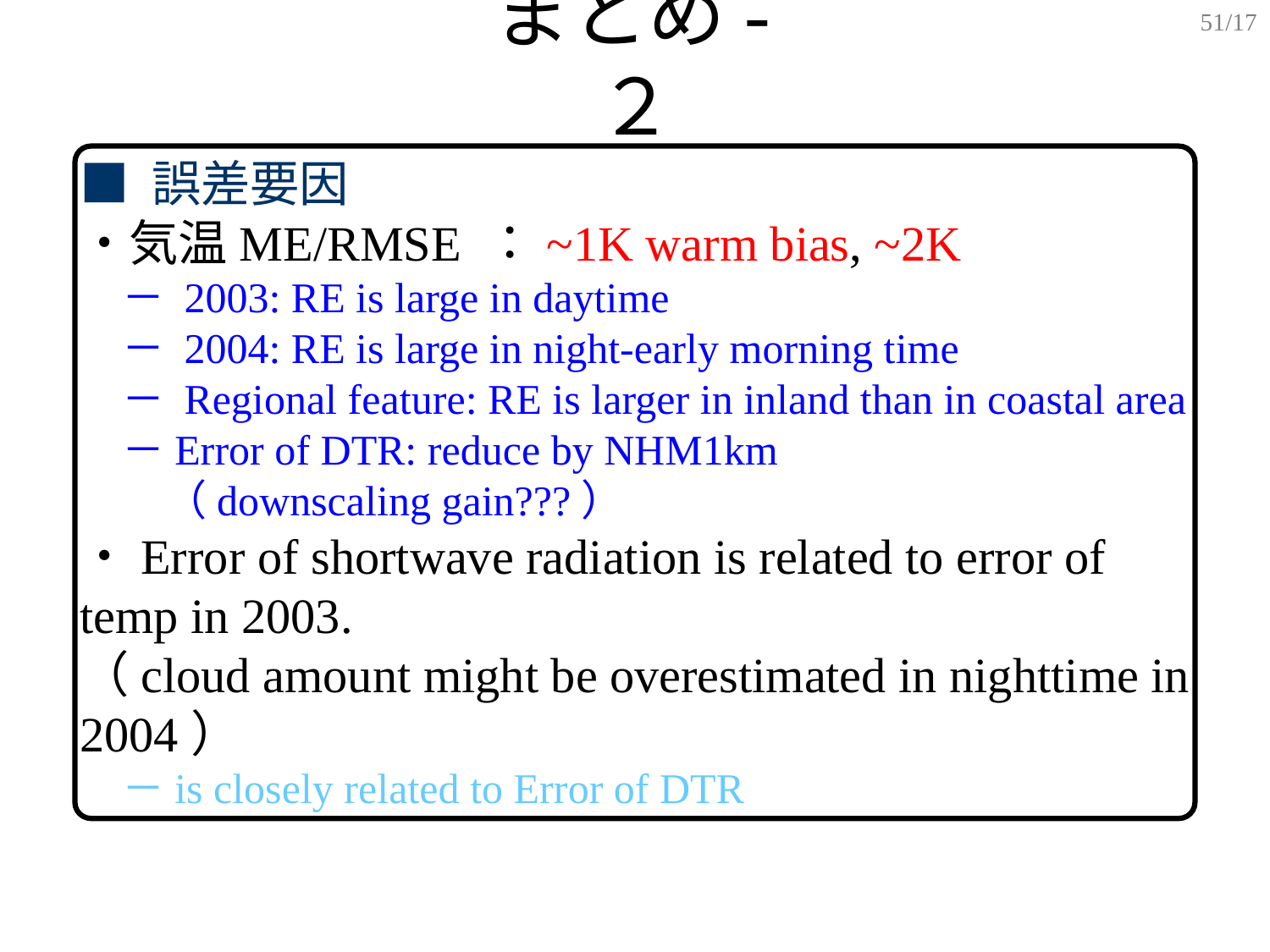

51/17
# まとめ-２
■ 誤差要因
・気温ME/RMSE ：~1K warm bias, ~2K
　－ 2003: RE is large in daytime
　－ 2004: RE is large in night-early morning time
　－ Regional feature: RE is larger in inland than in coastal area
　－Error of DTR: reduce by NHM1km
　　（downscaling gain???）
・Error of shortwave radiation is related to error of temp in 2003.
（cloud amount might be overestimated in nighttime in 2004）
　－is closely related to Error of DTR